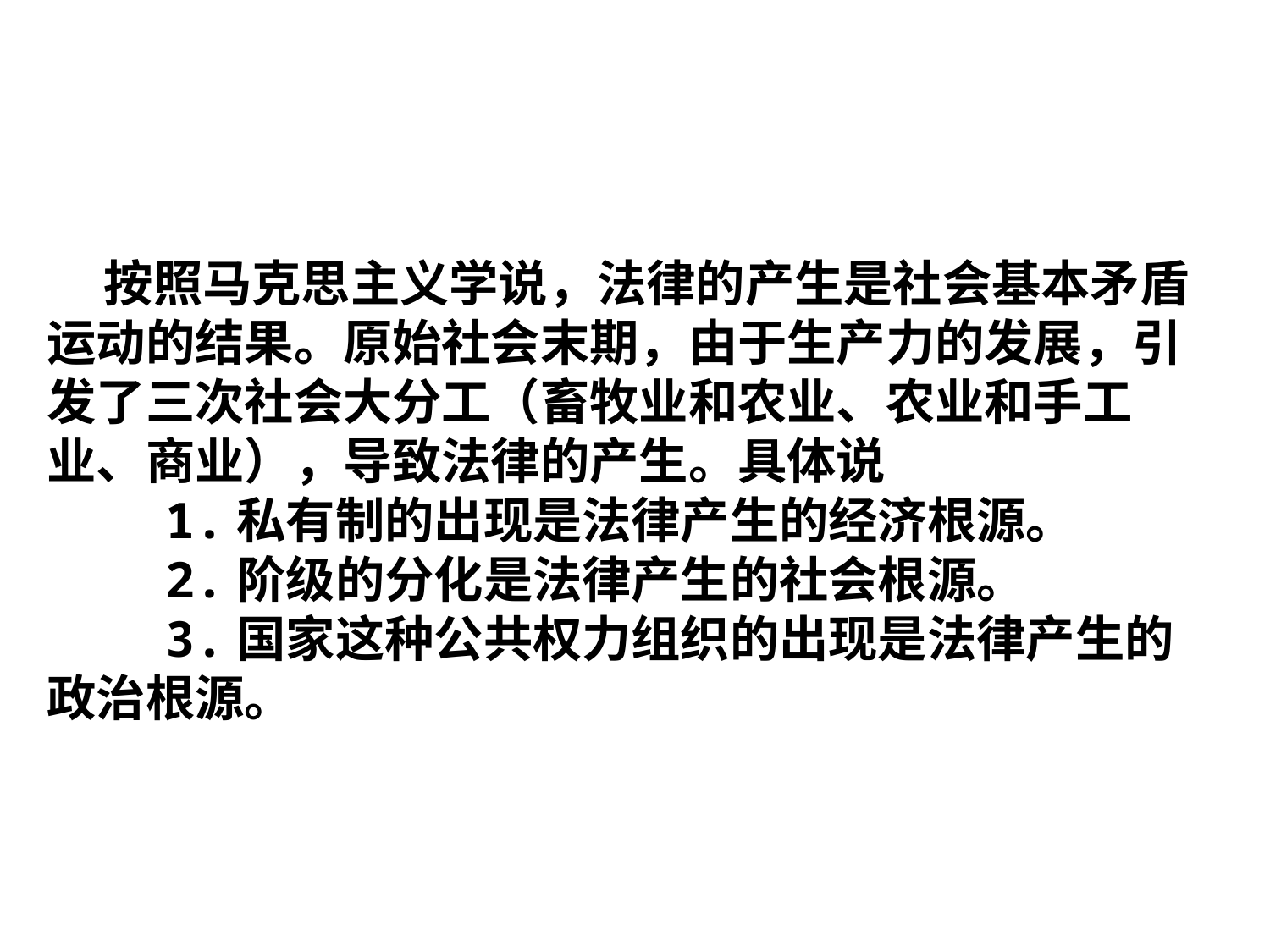

按照马克思主义学说，法律的产生是社会基本矛盾运动的结果。原始社会末期，由于生产力的发展，引发了三次社会大分工（畜牧业和农业、农业和手工业、商业），导致法律的产生。具体说
    1.私有制的出现是法律产生的经济根源。
    2.阶级的分化是法律产生的社会根源。
    3.国家这种公共权力组织的出现是法律产生的政治根源。